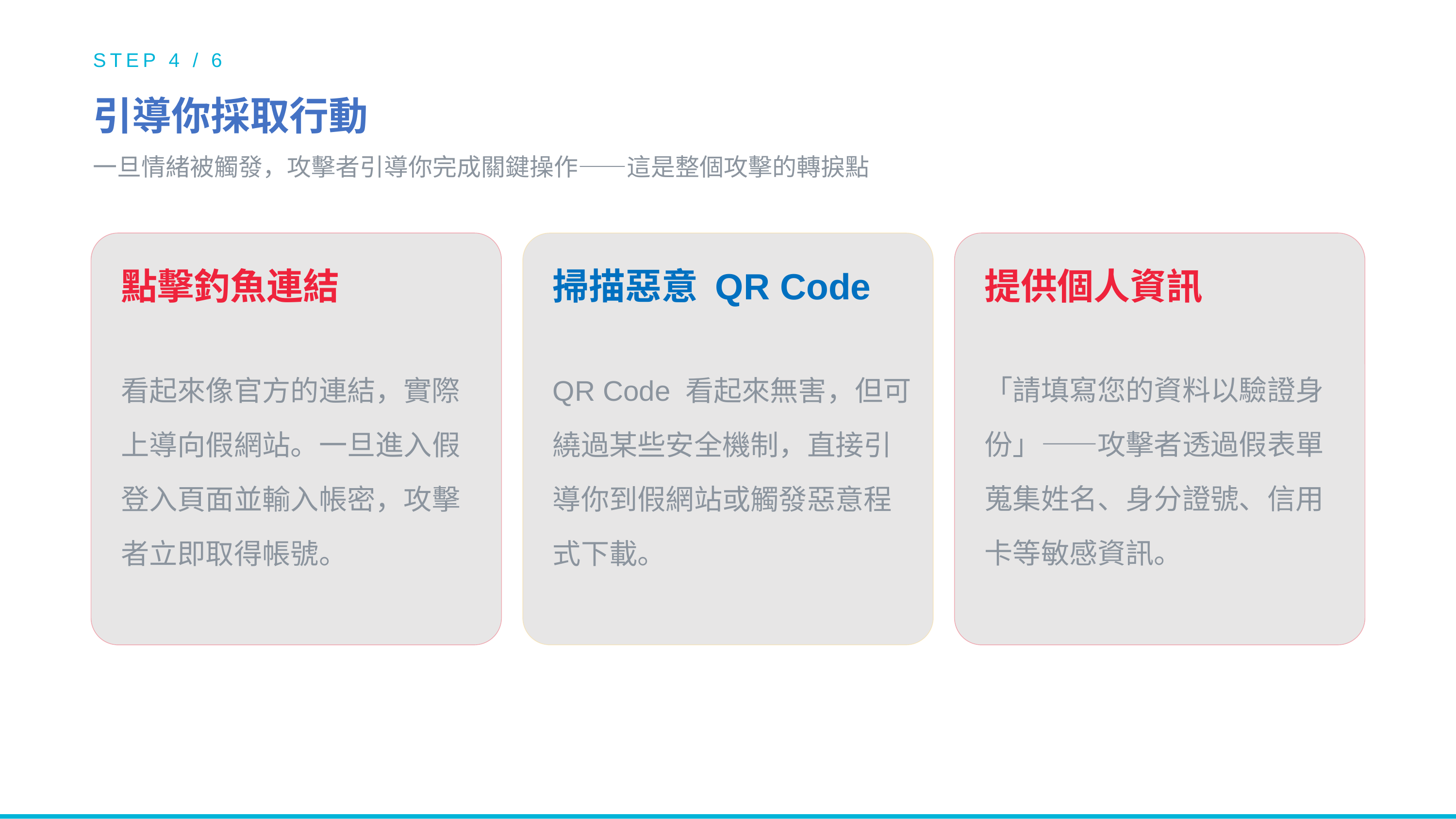

STEP 4 / 6
引導你採取行動
一旦情緒被觸發，攻擊者引導你完成關鍵操作——這是整個攻擊的轉捩點

點擊釣魚連結
掃描惡意 QR Code
提供個人資訊
看起來像官方的連結，實際上導向假網站。一旦進入假登入頁面並輸入帳密，攻擊者立即取得帳號。
QR Code 看起來無害，但可繞過某些安全機制，直接引導你到假網站或觸發惡意程式下載。
「請填寫您的資料以驗證身份」——攻擊者透過假表單蒐集姓名、身分證號、信用卡等敏感資訊。